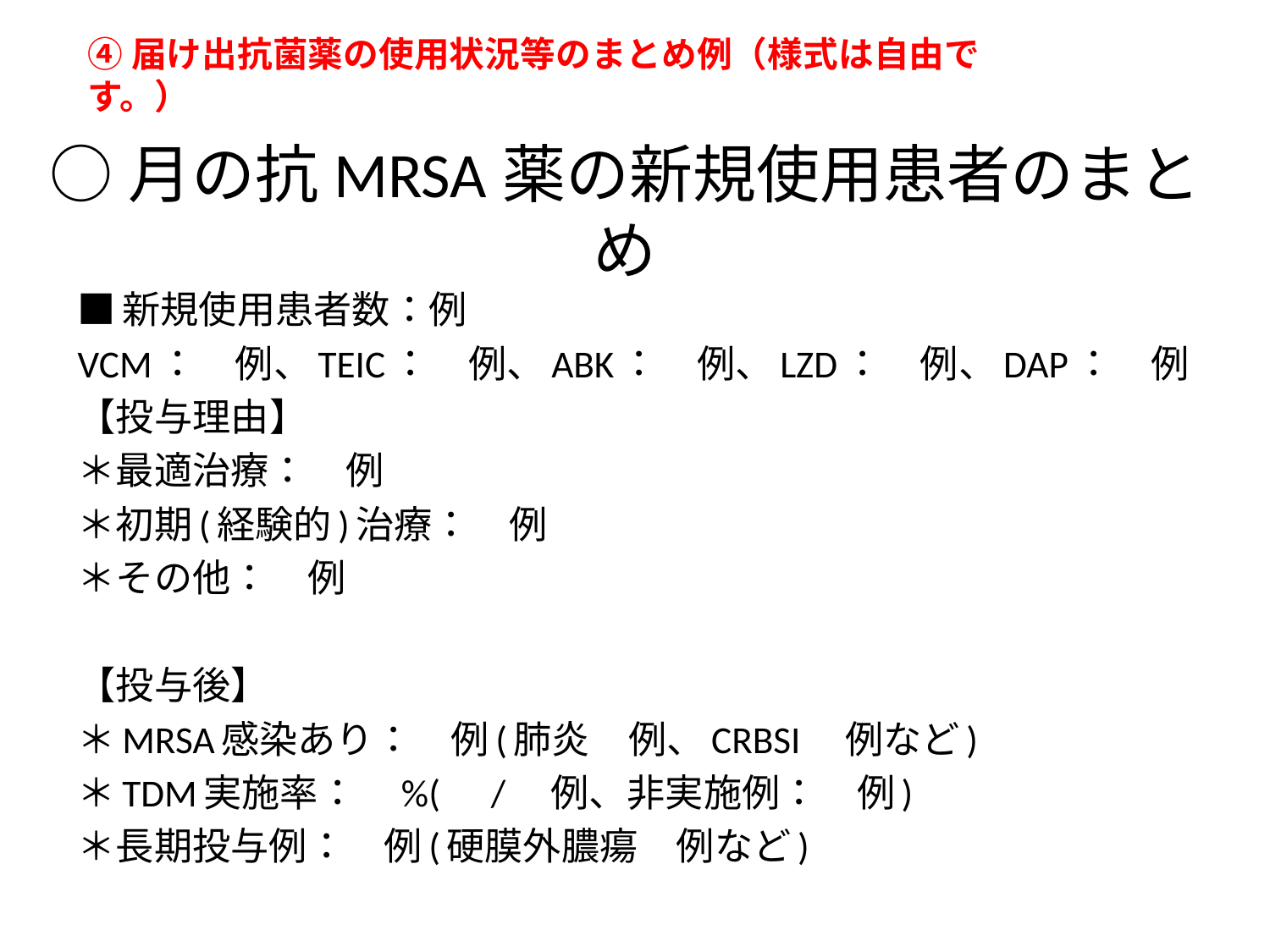

④届け出抗菌薬の使用状況等のまとめ例（様式は自由です。）
# ○月の抗MRSA薬の新規使用患者のまとめ
■新規使用患者数：例
VCM：　例、TEIC：　例、ABK：　例、LZD：　例、DAP：　例
【投与理由】
＊最適治療：　例
＊初期(経験的)治療：　例
＊その他：　例

【投与後】
＊MRSA感染あり：　例(肺炎　例、CRBSI　例など)
＊TDM実施率：　%(　/　例、非実施例：　例)
＊長期投与例：　例(硬膜外膿瘍　例など)